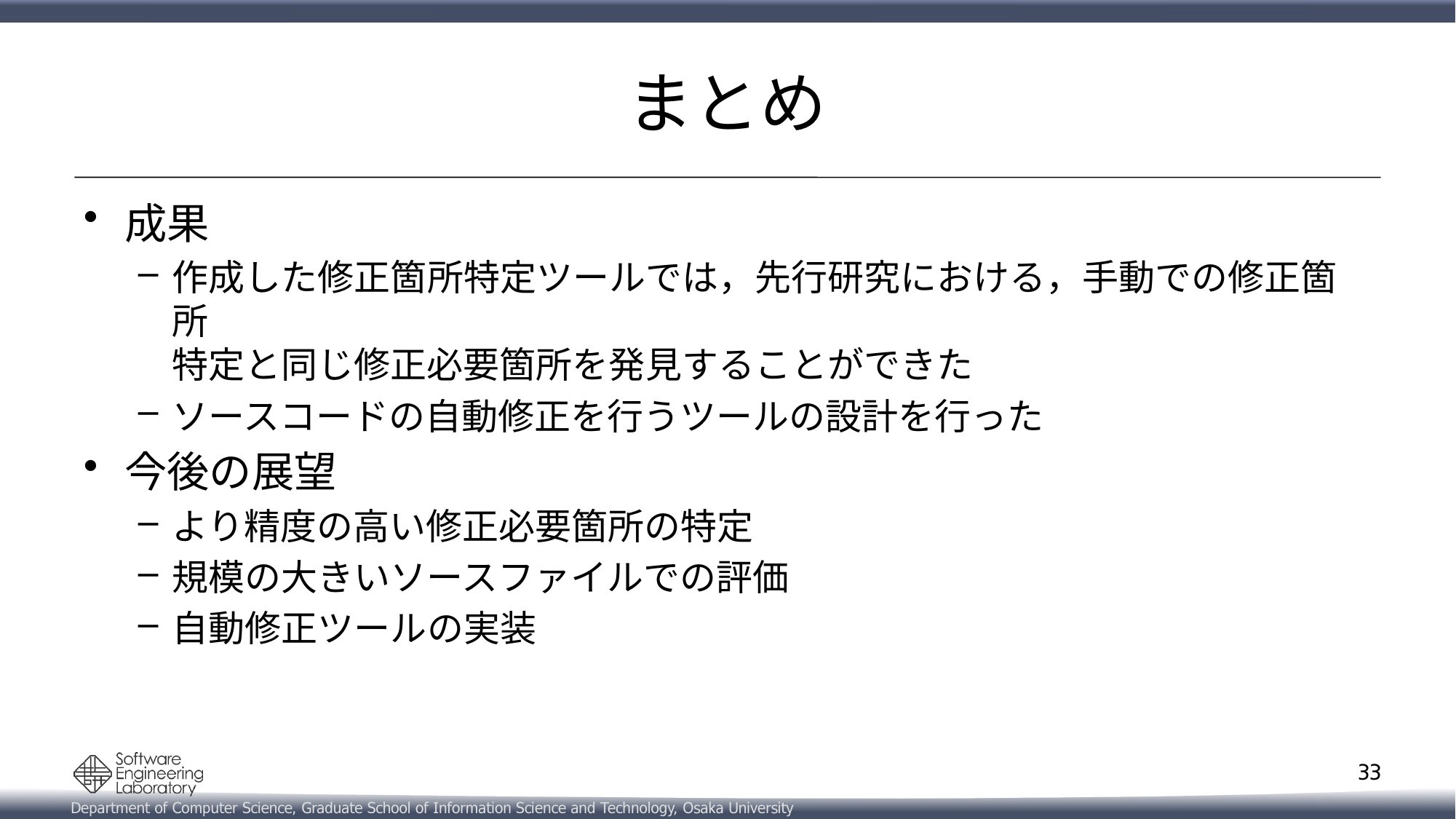

# まとめ
成果
作成した修正箇所特定ツールでは，先行研究における，手動での修正箇所
特定と同じ修正必要箇所を発見することができた
ソースコードの自動修正を行うツールの設計を行った
今後の展望
より精度の高い修正必要箇所の特定
規模の大きいソースファイルでの評価
自動修正ツールの実装
33